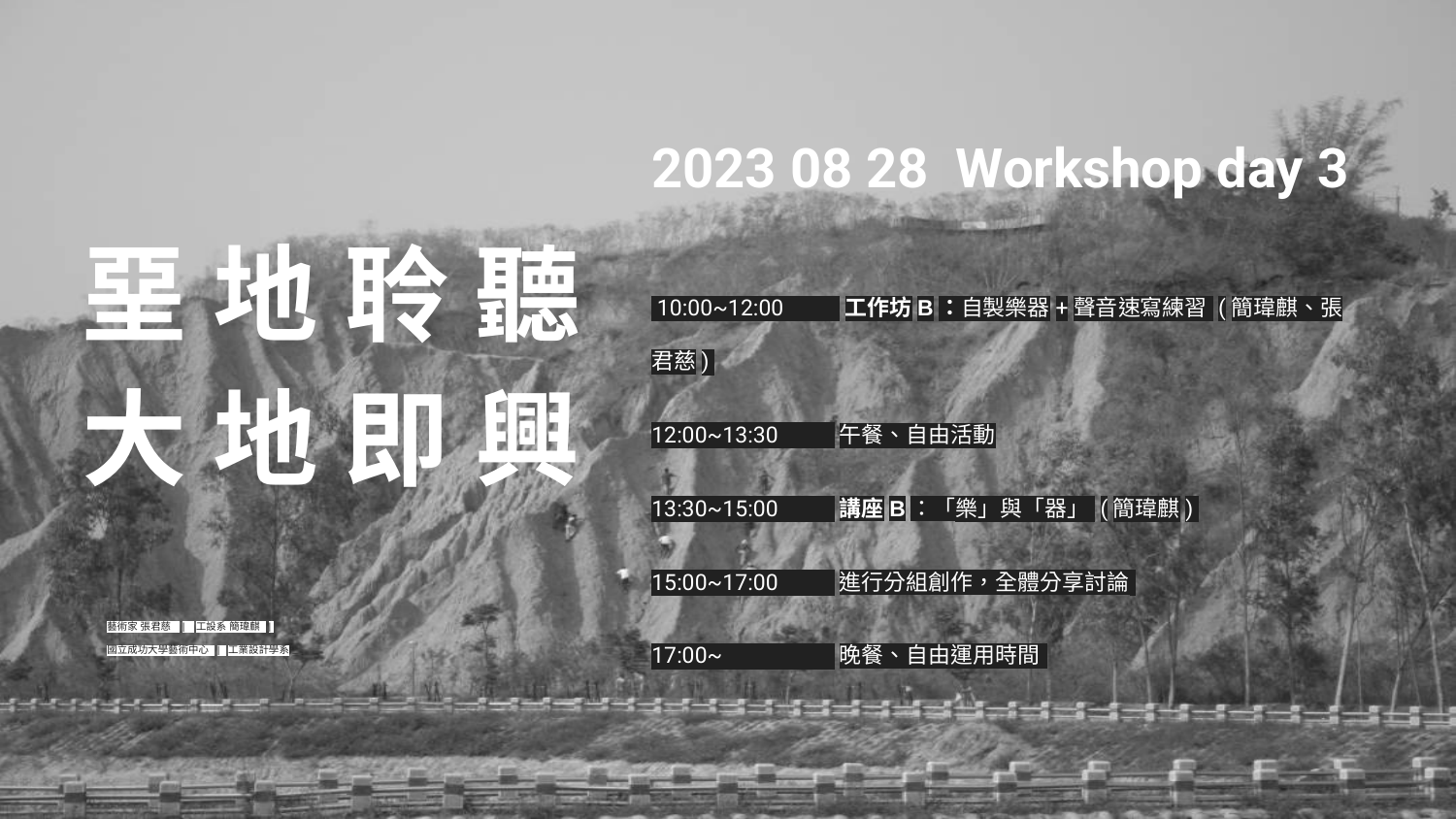

2023 08 28  Workshop day 3
堊 地 聆 聽大 地 即 興
 10:00~12:00          工作坊B：自製樂器+聲音速寫練習 (簡瑋麒、張君慈)
12:00~13:30          午餐、自由活動
13:30~15:00          講座B：「樂」與「器」 (簡瑋麒)
15:00~17:00          進行分組創作，全體分享討論
17:00~                    晚餐、自由運用時間
藝術家 張君慈   |   工設系 簡瑋麒  |

國立成功大學藝術中心  |  工業設計學系